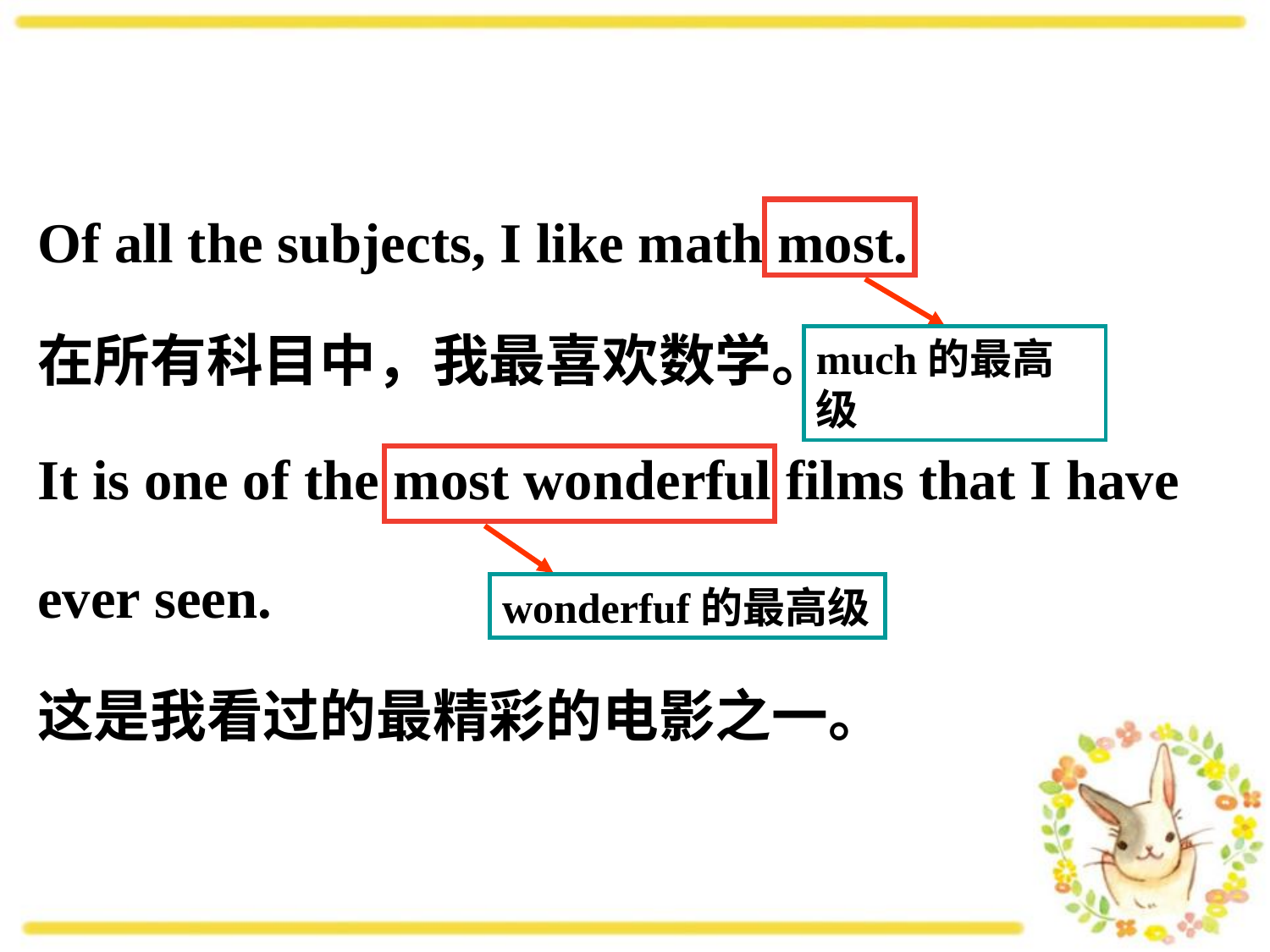

Of all the subjects, I like math most.
在所有科目中，我最喜欢数学。
It is one of the most wonderful films that I have
ever seen.
这是我看过的最精彩的电影之一。

much的最高级

wonderfuf的最高级